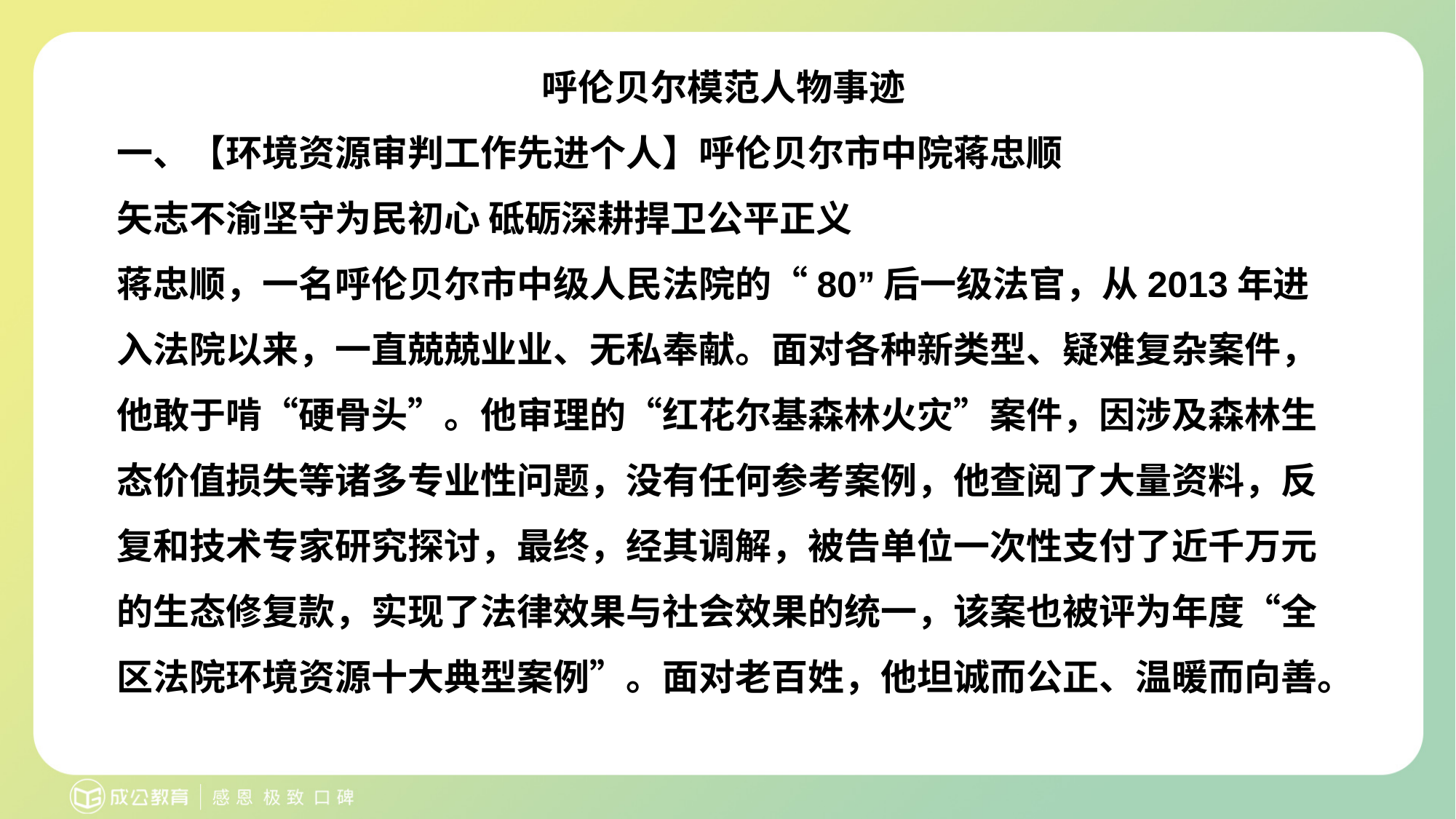

呼伦贝尔模范人物事迹
一、【环境资源审判工作先进个人】呼伦贝尔市中院蒋忠顺
矢志不渝坚守为民初心 砥砺深耕捍卫公平正义
蒋忠顺，一名呼伦贝尔市中级人民法院的“80”后一级法官，从2013年进入法院以来，一直兢兢业业、无私奉献。面对各种新类型、疑难复杂案件，他敢于啃“硬骨头”。他审理的“红花尔基森林火灾”案件，因涉及森林生态价值损失等诸多专业性问题，没有任何参考案例，他查阅了大量资料，反复和技术专家研究探讨，最终，经其调解，被告单位一次性支付了近千万元的生态修复款，实现了法律效果与社会效果的统一，该案也被评为年度“全区法院环境资源十大典型案例”。面对老百姓，他坦诚而公正、温暖而向善。